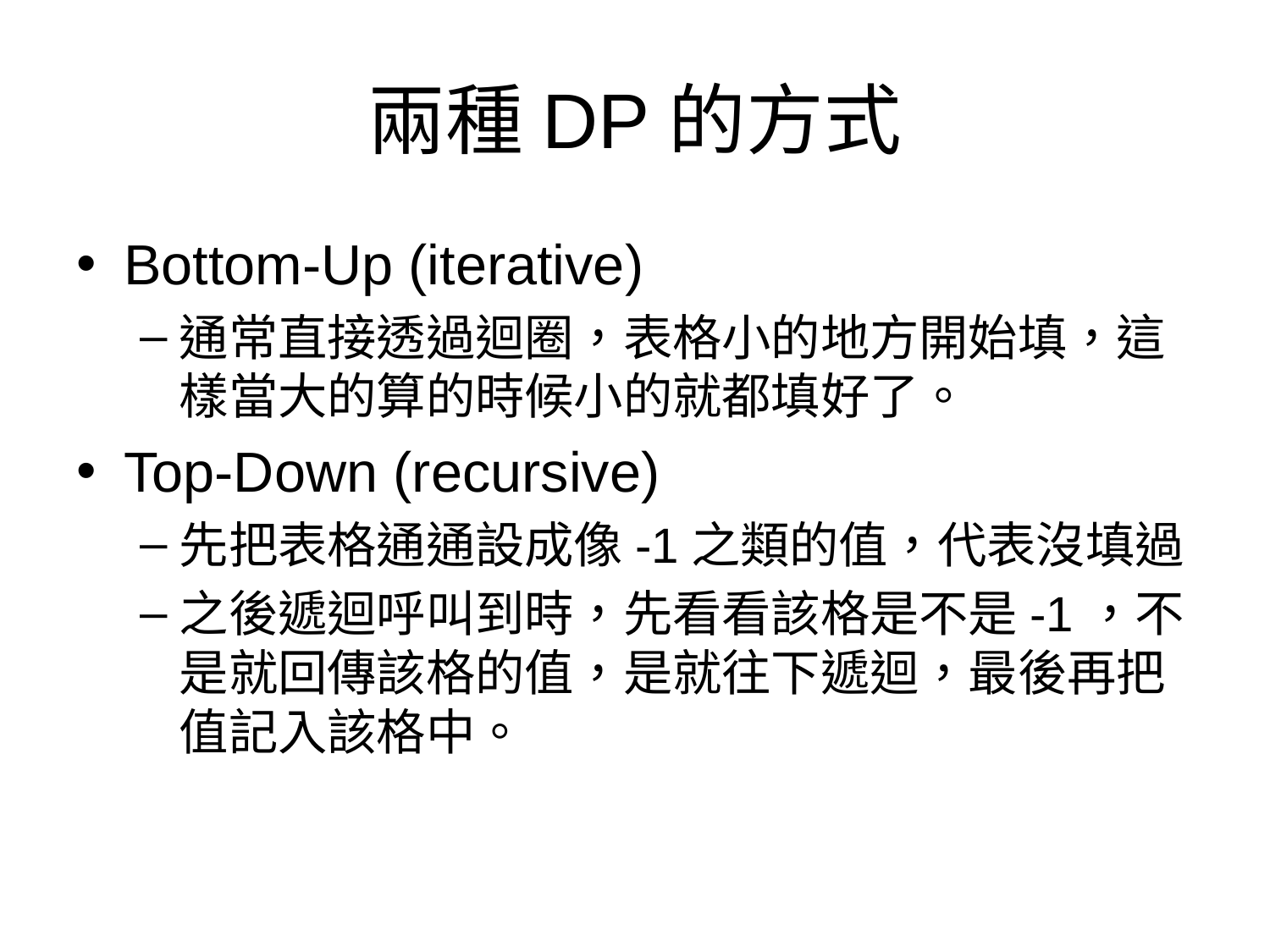

# 兩種DP的方式
Bottom-Up (iterative)
通常直接透過迴圈，表格小的地方開始填，這樣當大的算的時候小的就都填好了。
Top-Down (recursive)
先把表格通通設成像-1之類的值，代表沒填過
之後遞迴呼叫到時，先看看該格是不是-1，不是就回傳該格的值，是就往下遞迴，最後再把值記入該格中。